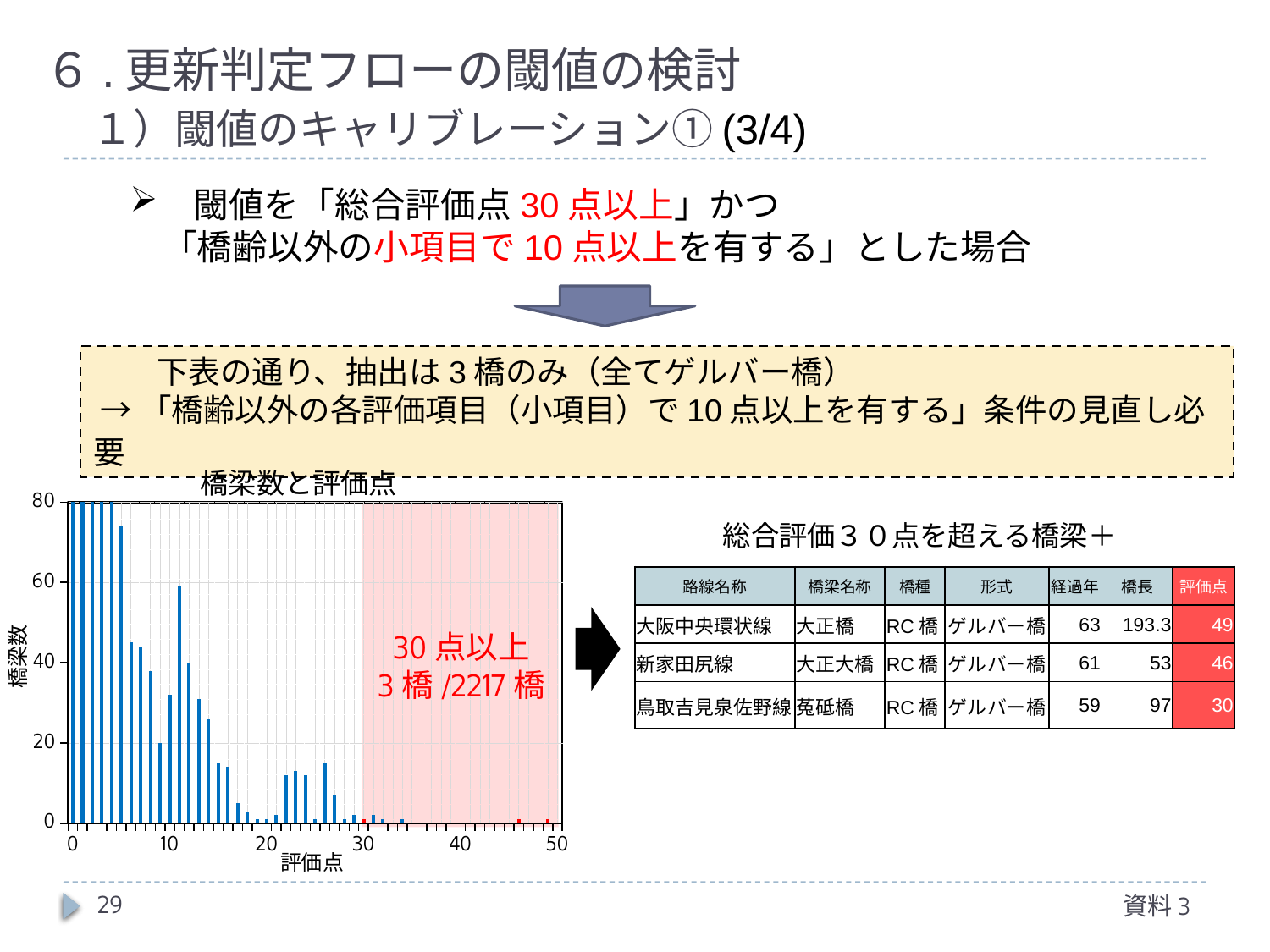

# ６.更新判定フローの閾値の検討 　１）閾値のキャリブレーション①(3/4)
閾値を「総合評価点30点以上」かつ
   「橋齢以外の小項目で10点以上を有する」とした場合

　　下表の通り、抽出は3橋のみ（全てゲルバー橋）
 →「橋齢以外の各評価項目（小項目）で10点以上を有する」条件の見直し必要
橋梁数と評価点

### Chart

| Category | 橋梁数 |
|---|---|
| 0 | 200.0 |
|  | 312.0 |
|  | 793.0 |
|  | 264.0 |
|  | 128.0 |
|  | 74.0 |
|  | 45.0 |
|  | 44.0 |
|  | 38.0 |
|  | 20.0 |
| 10 | 32.0 |
|  | 59.0 |
|  | 40.0 |
|  | 31.0 |
|  | 26.0 |
|  | 15.0 |
|  | 14.0 |
|  | 5.0 |
|  | 3.0 |
|  | 1.0 |
| 20 | 1.0 |
|  | 2.0 |
|  | 12.0 |
|  | 13.0 |
|  | 12.0 |
|  | 1.0 |
|  | 15.0 |
|  | 7.0 |
|  | 1.0 |
|  | 2.0 |
| 30 | 1.0 |
|  | 2.0 |
|  | 1.0 |
|  | 0.0 |
|  | 1.0 |
|  | 0.0 |
|  | 0.0 |
|  | 0.0 |
|  | 0.0 |
|  | 0.0 |
| 40 | 0.0 |
|  | 0.0 |
|  | 0.0 |
|  | 0.0 |
|  | 0.0 |
|  | 0.0 |
|  | 1.0 |
|  | 0.0 |
|  | 0.0 |
|  | 1.0 |
| 50 | 0.0 |
総合評価３０点を超える橋梁＋
| 路線名称 | 橋梁名称 | 橋種 | 形式 | 経過年 | 橋長 | 評価点 |
| --- | --- | --- | --- | --- | --- | --- |
| 大阪中央環状線 | 大正橋 | RC橋 | ゲルバー橋 | 63 | 193.3 | 49 |
| 新家田尻線 | 大正大橋 | RC橋 | ゲルバー橋 | 61 | 53 | 46 |
| 鳥取吉見泉佐野線 | 菟砥橋 | RC橋 | ゲルバー橋 | 59 | 97 | 30 |
30点以上
3橋/2217橋

橋梁数
評価点
29
資料3